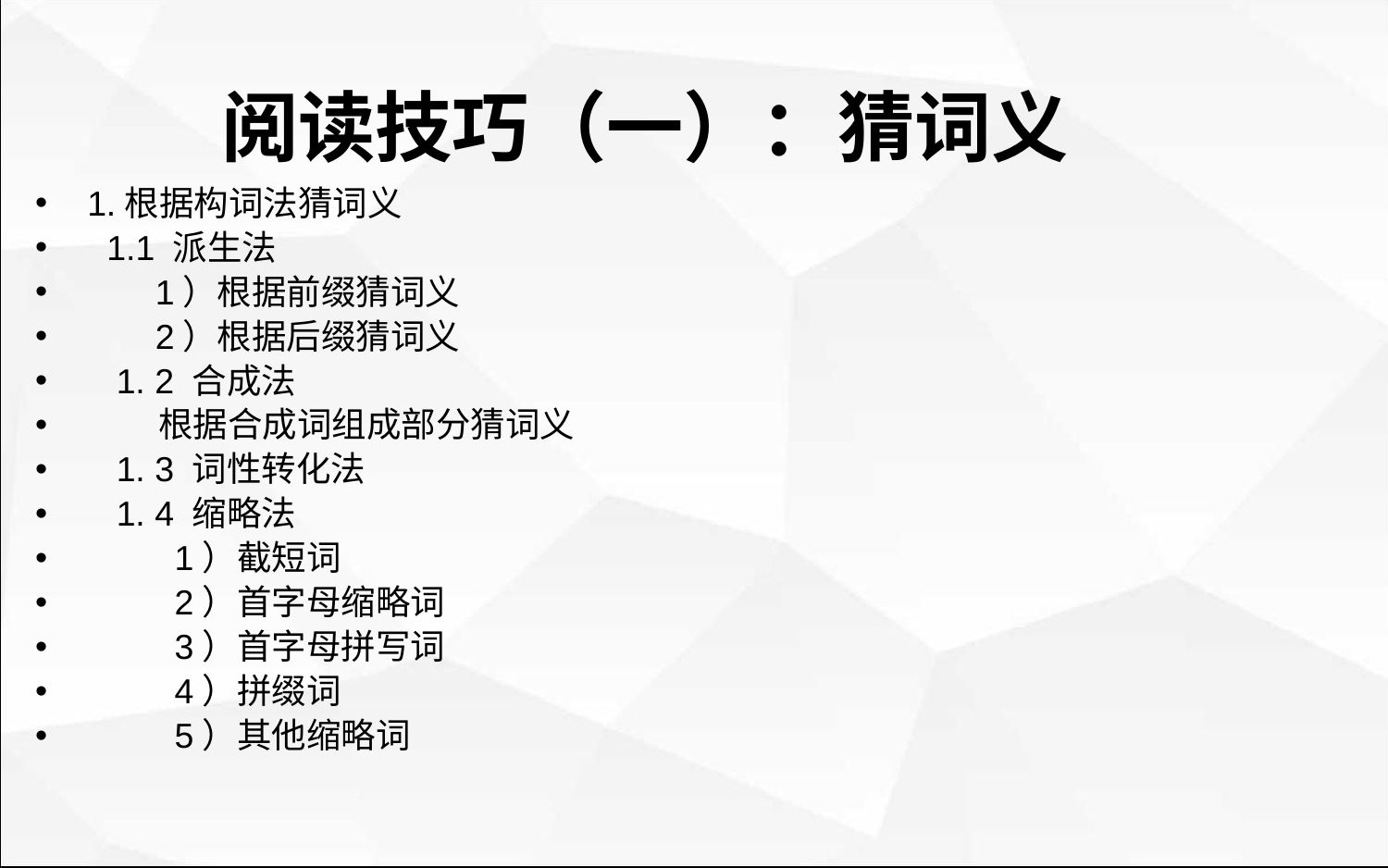

阅读技巧（一）：猜词义
1.根据构词法猜词义
  1.1 派生法
       1）根据前缀猜词义
       2）根据后缀猜词义
   1. 2 合成法
        根据合成词组成部分猜词义
   1. 3 词性转化法
   1. 4 缩略法
         1）截短词
         2）首字母缩略词
         3）首字母拼写词
         4）拼缀词
         5）其他缩略词